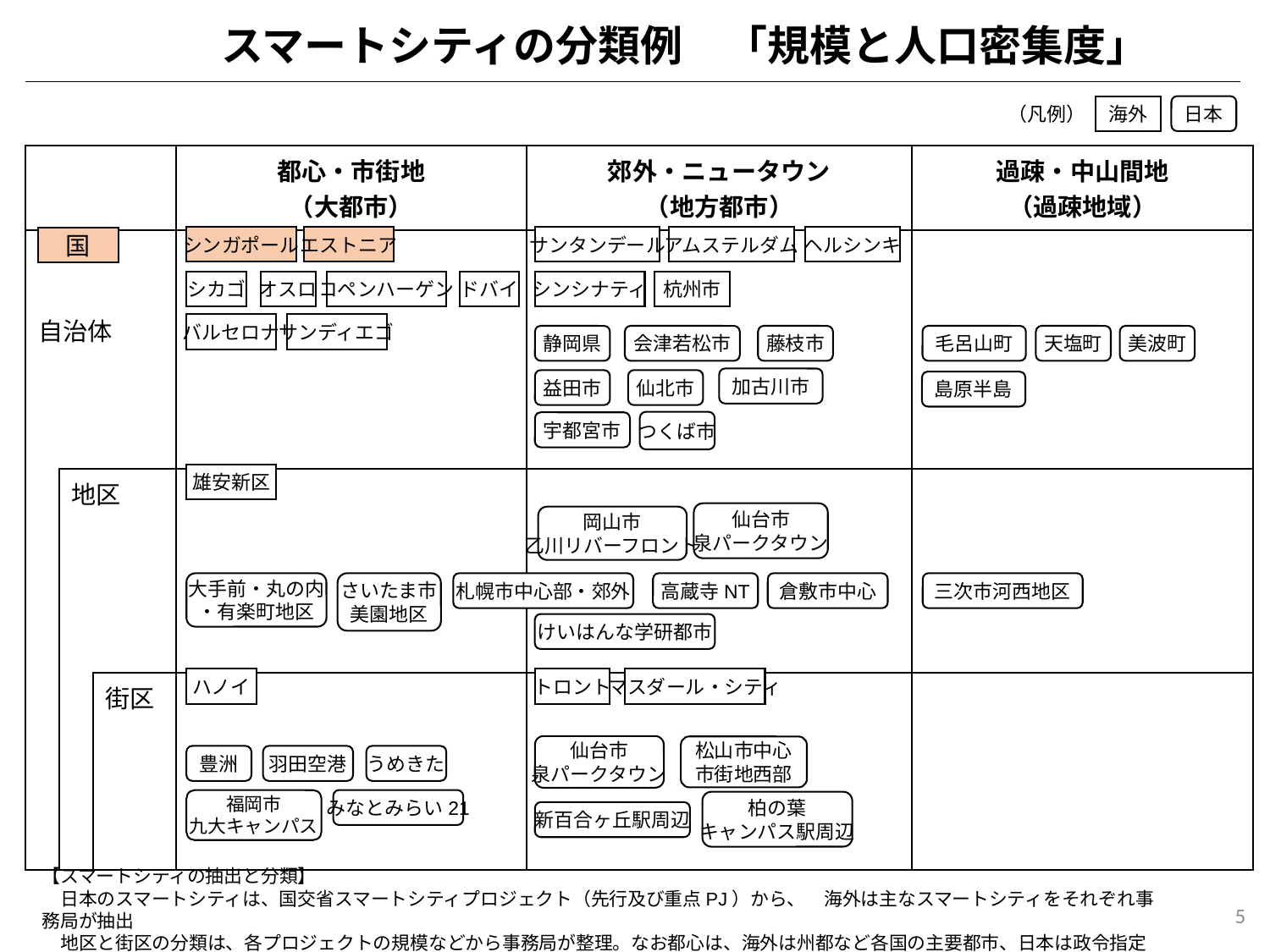

スマートシティの分類例　「規模と人口密集度」
（凡例）
海外
日本
|  |  |  | 都心・市街地 （大都市） | 郊外・ニュータウン （地方都市） | 過疎・中山間地 （過疎地域） |
| --- | --- | --- | --- | --- | --- |
| 自治体 |  |  |  |  |  |
|  | 地区 |  |  |  |  |
|  |  | 街区 |  |  |  |
シンガポール
エストニア
サンタンデール
アムステルダム
ヘルシンキ
国
シカゴ
オスロ
コペンハーゲン
ドバイ
シンシナティ
杭州市
バルセロナ
サンディエゴ
静岡県
会津若松市
藤枝市
毛呂山町
天塩町
美波町
加古川市
益田市
仙北市
島原半島
つくば市
宇都宮市
雄安新区
仙台市
泉パークタウン
岡山市
乙川リバーフロント
大手前・丸の内
・有楽町地区
さいたま市
美園地区
札幌市中心部・郊外
高蔵寺NT
倉敷市中心
三次市河西地区
けいはんな学研都市
ハノイ
トロント
マスダール・シティ
仙台市
泉パークタウン
松山市中心
市街地西部
豊洲
羽田空港
うめきた
みなとみらい21
福岡市
九大キャンパス
柏の葉
キャンパス駅周辺
新百合ヶ丘駅周辺
【スマートシティの抽出と分類】
　日本のスマートシティは、国交省スマートシティプロジェクト（先行及び重点PJ）から、　海外は主なスマートシティをそれぞれ事務局が抽出
　地区と街区の分類は、各プロジェクトの規模などから事務局が整理。なお都心は、海外は州都など各国の主要都市、日本は政令指定都市を選択
5